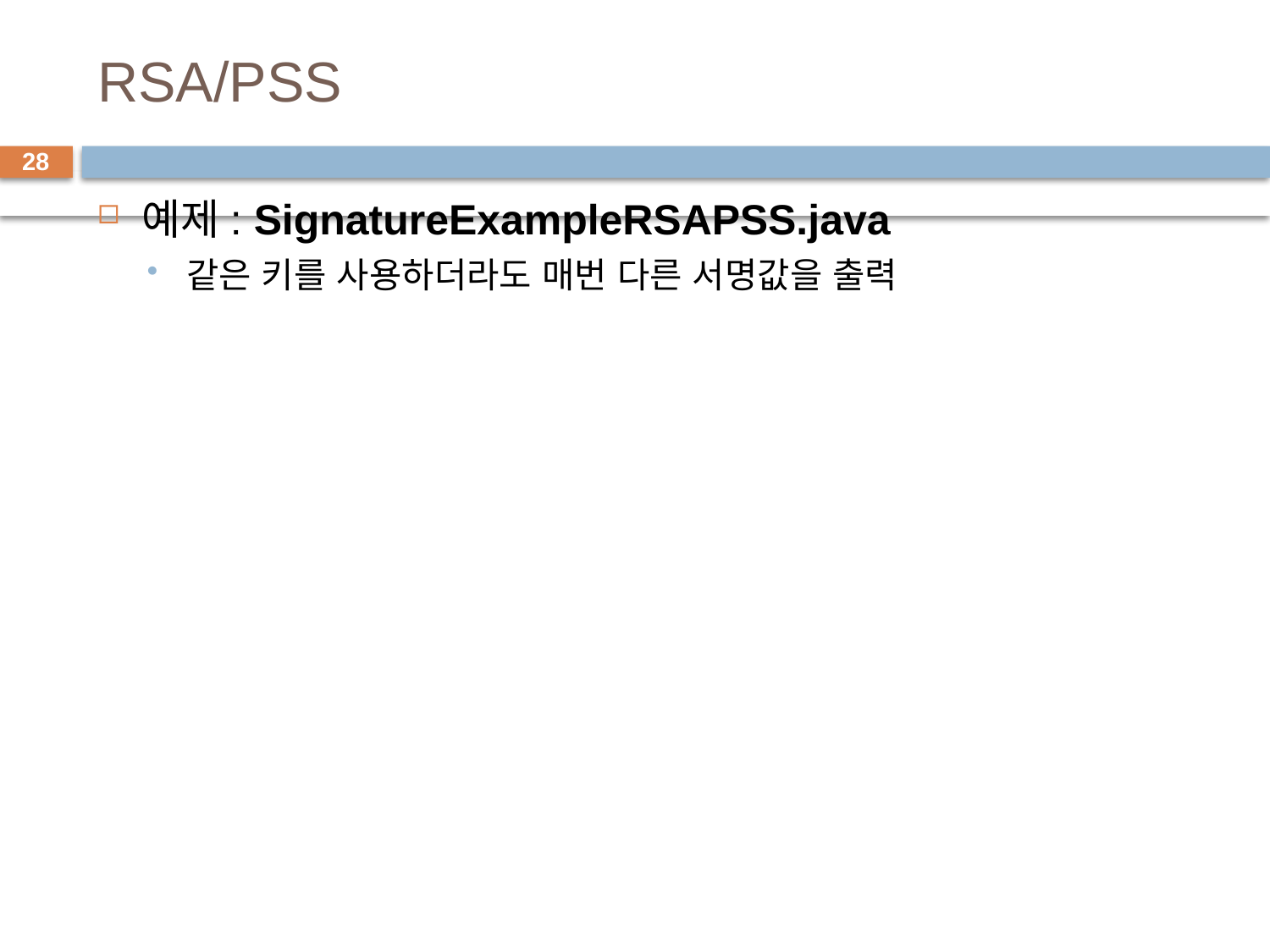

# RSA/PSS
28
예제: SignatureExampleRSAPSS.java
같은 키를 사용하더라도 매번 다른 서명값을 출력
공개키: 30820122300d06092a864886f70d01010105000382010f003082010a0282010100a23fe711474a008dbd258dd1a51ed5010a0f83d5e0a1930f110684e155719ebc88dab47f71b26e88b4c72211b9c5048b169a32241d54283994479dc3e1997b6c2370d7f83c37e8f6832116d439cc56868eb169f2095640abd29261f54e4998a6bc57682a82136e3728896326594b91f254e090ae94ec90f8f4f409165731efe17858113020cba6479fce2e52b0f27f0b4f6c84c73cabcc46968b93762bfa4ef0d9a594fe2122629907af3528a252d6763ecb38e0c974ae1ac74dc20b12df7231b1c1141ea25fe9b979b16f35aa062acc370d72aa31693b75c11b0fc5c1fb191d85055dfe52a5d44f2114bdd7a11934f0a8f761539496a6552003fa7edbc662ed0203010001
개인키: 308204bc020100300d06092a864886f70d0101010500048204a6308204a20201000282010100a23fe711474a008dbd258dd1a51ed5010a0f83d5e0a1930f110684e155719ebc88dab47f71b26e88b4c72211b9c5048b169a32241d54283994479dc3e1997b6c2370d7f83c37e8f6832116d439cc56868eb169f2095640abd29261f54e4998a6bc57682a82136e3728896326594b91f254e090ae94ec90f8f4f409165731efe17858113020cba6479fce2e52b0f27f0b4f6c84c73cabcc46968b93762bfa4ef0d9a594fe2122629907af3528a252d6763ecb38e0c974ae1ac74dc20b12df7231b1c1141ea25fe9b979b16f35aa062acc370d72aa31693b75c11b0fc5c1fb191d85055dfe52a5d44f2114bdd7a11934f0a8f761539496a6552003fa7edbc662ed02030100010282010014b3a69df3c4a3717252da578783f9959a5d046b43b019fd7024aecbb98537c5c2887543559478ba04a6ebd7eb26124054eff3b9dbec22fdc5c7a57f9ac7649215ab8e42e41c16236df3c8dfe748053a41f6ad17eecd0c8f5fdcc196f5183adbfb6803a878d455d9bfd857c84ad87394c1f3ad42394a3ded2604052cce8f5695efee6f595ae6f30bf9a5804f8782839403502ab1286313dd57c8b68bb24b840a706d8fc9b7ad5c3aa7ee933b9a0fab16d8f2fe491ea38cd9157b90a9e9798e65abac65f8ff121d6f88b0af0ac4353919cc3a7e7940f32fc3e915b84881f7f17a8477ccbcc05d07d0b3ff5d376fc86a656b6d114972327e00efebe826b1abe71902818100e085800e4c478f0e9f0494c6ced1126455bd8982fadefc9cba96c66e6a9eaa3b452eb75dbe48661677c7e66b359a3f6fcbd5620abf1345cdc750456e3ceece2d2947c12c03ff60619e194fa64ce93467a49f080d8d2c4df7144b2d0bb74e60ce7d82afc52b14e57c615631d8c5c28f218c4d9d7e8d356f98dd5fe116d965d1f302818100b8ff58fdc22349e46c91357750d4fa13724cc4fa13422e20a7aa26f6b5328c576512a06b510fdeff385e7c4a0768a6801c535c2104aa6896676300263aec6b7726fea195b3a6a0ed6045887677617fd250c8d4ab3b56aef2305814411b21af5ae8d3290852303f0ab7e7a7e440ad7728447283a5e5e3a04ff2a64d2070054f9f028180165470b5fb542aa033a48aff72d64c53fa4b0d801f5f4a147462467df8d0aaf19621dd4ecf7bf7db483273723a348b169d592d951007e4ab60a555226fa0f89479448fabc702011df45164209009a9929d46cbd03d3828d0e80dc9ff1e4e0746c228db3e6ad87b3271a3d6f54e45d96266c7d9601abf33c82a4c3ce0bee2678d02818005d7dae1b8fe10596cac7179e14db8d0606dd852e5c4d35c28af91277db5a90521a622f700ca758aae271dd9e0be07744870c19a31618888279fd2e3623d116fe4056ae925917fc7bfa0b29cbb4c9312fb863c6164306aba2f98b89b0dd65489948d06e0c267cfb5f0f51a3275708530fa687b8c03e4daad6bc6a0ed035cc79502818027bc00f6117c5de8b6bf33fa8b9374cde35fadb7ef4e2e6db2ec5fc7dea4112d613983cc8381ab1374e15c31c3dbf43cafe52696761a51ebabb931f31a966502468334e456a6f0856595730a7c015f4bed826fe035b5ada0ca6ee4f671e59265aa80daa0220935f6d9844268bb6120eaa60cf174fd0c6e44ab6c43abe2c4c97c
평문: 오늘도 별이 바람에 스치운다.
서명문: 829d875834653dc879722f2b9db12393fc0e7e80af53c9f67c8d936a022e3f2bf52800e3823079046d179581dab7b173c3106ac7c50c86616706b97d12bcf26dac64f9d9f42d6a0973e496cb0a26b2259aa8f9b4bcc0bdbfd11183129e479872bc89c832e2d8ed1340ea815e8ec923410de5ba02cfcf592e91af4d9dc9c52d425e74189b8a205ffd150e2e185ffaa6260f99b41afa911d216ca17984695068985031bf927804017ad4a8b4af5fd1cf0e16bb6bb910517da36572271f8b3a02079550d0a5185266ede155e2ff0c2dfda3f87b4d970e6c68c6163396f775771d240503b9a31d198f3f037868296578f959279d2bf51a11274af99807d2639abb65
서명검증 = true

공개키: 30820122300d06092a864886f70d01010105000382010f003082010a0282010100a23fe711474a008dbd258dd1a51ed5010a0f83d5e0a1930f110684e155719ebc88dab47f71b26e88b4c72211b9c5048b169a32241d54283994479dc3e1997b6c2370d7f83c37e8f6832116d439cc56868eb169f2095640abd29261f54e4998a6bc57682a82136e3728896326594b91f254e090ae94ec90f8f4f409165731efe17858113020cba6479fce2e52b0f27f0b4f6c84c73cabcc46968b93762bfa4ef0d9a594fe2122629907af3528a252d6763ecb38e0c974ae1ac74dc20b12df7231b1c1141ea25fe9b979b16f35aa062acc370d72aa31693b75c11b0fc5c1fb191d85055dfe52a5d44f2114bdd7a11934f0a8f761539496a6552003fa7edbc662ed0203010001
개인키: 308204bc020100300d06092a864886f70d0101010500048204a6308204a20201000282010100a23fe711474a008dbd258dd1a51ed5010a0f83d5e0a1930f110684e155719ebc88dab47f71b26e88b4c72211b9c5048b169a32241d54283994479dc3e1997b6c2370d7f83c37e8f6832116d439cc56868eb169f2095640abd29261f54e4998a6bc57682a82136e3728896326594b91f254e090ae94ec90f8f4f409165731efe17858113020cba6479fce2e52b0f27f0b4f6c84c73cabcc46968b93762bfa4ef0d9a594fe2122629907af3528a252d6763ecb38e0c974ae1ac74dc20b12df7231b1c1141ea25fe9b979b16f35aa062acc370d72aa31693b75c11b0fc5c1fb191d85055dfe52a5d44f2114bdd7a11934f0a8f761539496a6552003fa7edbc662ed02030100010282010014b3a69df3c4a3717252da578783f9959a5d046b43b019fd7024aecbb98537c5c2887543559478ba04a6ebd7eb26124054eff3b9dbec22fdc5c7a57f9ac7649215ab8e42e41c16236df3c8dfe748053a41f6ad17eecd0c8f5fdcc196f5183adbfb6803a878d455d9bfd857c84ad87394c1f3ad42394a3ded2604052cce8f5695efee6f595ae6f30bf9a5804f8782839403502ab1286313dd57c8b68bb24b840a706d8fc9b7ad5c3aa7ee933b9a0fab16d8f2fe491ea38cd9157b90a9e9798e65abac65f8ff121d6f88b0af0ac4353919cc3a7e7940f32fc3e915b84881f7f17a8477ccbcc05d07d0b3ff5d376fc86a656b6d114972327e00efebe826b1abe71902818100e085800e4c478f0e9f0494c6ced1126455bd8982fadefc9cba96c66e6a9eaa3b452eb75dbe48661677c7e66b359a3f6fcbd5620abf1345cdc750456e3ceece2d2947c12c03ff60619e194fa64ce93467a49f080d8d2c4df7144b2d0bb74e60ce7d82afc52b14e57c615631d8c5c28f218c4d9d7e8d356f98dd5fe116d965d1f302818100b8ff58fdc22349e46c91357750d4fa13724cc4fa13422e20a7aa26f6b5328c576512a06b510fdeff385e7c4a0768a6801c535c2104aa6896676300263aec6b7726fea195b3a6a0ed6045887677617fd250c8d4ab3b56aef2305814411b21af5ae8d3290852303f0ab7e7a7e440ad7728447283a5e5e3a04ff2a64d2070054f9f028180165470b5fb542aa033a48aff72d64c53fa4b0d801f5f4a147462467df8d0aaf19621dd4ecf7bf7db483273723a348b169d592d951007e4ab60a555226fa0f89479448fabc702011df45164209009a9929d46cbd03d3828d0e80dc9ff1e4e0746c228db3e6ad87b3271a3d6f54e45d96266c7d9601abf33c82a4c3ce0bee2678d02818005d7dae1b8fe10596cac7179e14db8d0606dd852e5c4d35c28af91277db5a90521a622f700ca758aae271dd9e0be07744870c19a31618888279fd2e3623d116fe4056ae925917fc7bfa0b29cbb4c9312fb863c6164306aba2f98b89b0dd65489948d06e0c267cfb5f0f51a3275708530fa687b8c03e4daad6bc6a0ed035cc79502818027bc00f6117c5de8b6bf33fa8b9374cde35fadb7ef4e2e6db2ec5fc7dea4112d613983cc8381ab1374e15c31c3dbf43cafe52696761a51ebabb931f31a966502468334e456a6f0856595730a7c015f4bed826fe035b5ada0ca6ee4f671e59265aa80daa0220935f6d9844268bb6120eaa60cf174fd0c6e44ab6c43abe2c4c97c
평문: 오늘도 별이 바람에 스치운다.
서명문: 02da554201b075edb51e5a74933f121260cc46ed85b871ee6641bf12b2a187b516e7995815ff3412a720cf98a0f29da8d1fccda88ffb613c3a83e7df4df3e97a0e6b925df9d1e3fba2594e6f3f866950ac6feb11634dfeb0ae780312989731ab023dc4e636767e3a5fef1d4a8b9b199e0557fa60efb19c20fe539a2e0e41ce68e7997977f4340430901b86954dc95e3d8b49ad3ce27ac40428fb0148ab2cd331c4415b2085163917418ac7dec1facc9a53198c71608b98d4d16947c2abbf99eb46ad4b3f95cdcb379b4a72ac3a1cf6e4815c56b1881d4943c2ce1a478edee7c8f8297774f77026a65d30a13f67941dbbaf43b58673389ea74b8ec1f612288ea2
서명검증 = true

공개키: 30820122300d06092a864886f70d01010105000382010f003082010a0282010100a23fe711474a008dbd258dd1a51ed5010a0f83d5e0a1930f110684e155719ebc88dab47f71b26e88b4c72211b9c5048b169a32241d54283994479dc3e1997b6c2370d7f83c37e8f6832116d439cc56868eb169f2095640abd29261f54e4998a6bc57682a82136e3728896326594b91f254e090ae94ec90f8f4f409165731efe17858113020cba6479fce2e52b0f27f0b4f6c84c73cabcc46968b93762bfa4ef0d9a594fe2122629907af3528a252d6763ecb38e0c974ae1ac74dc20b12df7231b1c1141ea25fe9b979b16f35aa062acc370d72aa31693b75c11b0fc5c1fb191d85055dfe52a5d44f2114bdd7a11934f0a8f761539496a6552003fa7edbc662ed0203010001
개인키: 308204bc020100300d06092a864886f70d0101010500048204a6308204a20201000282010100a23fe711474a008dbd258dd1a51ed5010a0f83d5e0a1930f110684e155719ebc88dab47f71b26e88b4c72211b9c5048b169a32241d54283994479dc3e1997b6c2370d7f83c37e8f6832116d439cc56868eb169f2095640abd29261f54e4998a6bc57682a82136e3728896326594b91f254e090ae94ec90f8f4f409165731efe17858113020cba6479fce2e52b0f27f0b4f6c84c73cabcc46968b93762bfa4ef0d9a594fe2122629907af3528a252d6763ecb38e0c974ae1ac74dc20b12df7231b1c1141ea25fe9b979b16f35aa062acc370d72aa31693b75c11b0fc5c1fb191d85055dfe52a5d44f2114bdd7a11934f0a8f761539496a6552003fa7edbc662ed02030100010282010014b3a69df3c4a3717252da578783f9959a5d046b43b019fd7024aecbb98537c5c2887543559478ba04a6ebd7eb26124054eff3b9dbec22fdc5c7a57f9ac7649215ab8e42e41c16236df3c8dfe748053a41f6ad17eecd0c8f5fdcc196f5183adbfb6803a878d455d9bfd857c84ad87394c1f3ad42394a3ded2604052cce8f5695efee6f595ae6f30bf9a5804f8782839403502ab1286313dd57c8b68bb24b840a706d8fc9b7ad5c3aa7ee933b9a0fab16d8f2fe491ea38cd9157b90a9e9798e65abac65f8ff121d6f88b0af0ac4353919cc3a7e7940f32fc3e915b84881f7f17a8477ccbcc05d07d0b3ff5d376fc86a656b6d114972327e00efebe826b1abe71902818100e085800e4c478f0e9f0494c6ced1126455bd8982fadefc9cba96c66e6a9eaa3b452eb75dbe48661677c7e66b359a3f6fcbd5620abf1345cdc750456e3ceece2d2947c12c03ff60619e194fa64ce93467a49f080d8d2c4df7144b2d0bb74e60ce7d82afc52b14e57c615631d8c5c28f218c4d9d7e8d356f98dd5fe116d965d1f302818100b8ff58fdc22349e46c91357750d4fa13724cc4fa13422e20a7aa26f6b5328c576512a06b510fdeff385e7c4a0768a6801c535c2104aa6896676300263aec6b7726fea195b3a6a0ed6045887677617fd250c8d4ab3b56aef2305814411b21af5ae8d3290852303f0ab7e7a7e440ad7728447283a5e5e3a04ff2a64d2070054f9f028180165470b5fb542aa033a48aff72d64c53fa4b0d801f5f4a147462467df8d0aaf19621dd4ecf7bf7db483273723a348b169d592d951007e4ab60a555226fa0f89479448fabc702011df45164209009a9929d46cbd03d3828d0e80dc9ff1e4e0746c228db3e6ad87b3271a3d6f54e45d96266c7d9601abf33c82a4c3ce0bee2678d02818005d7dae1b8fe10596cac7179e14db8d0606dd852e5c4d35c28af91277db5a90521a622f700ca758aae271dd9e0be07744870c19a31618888279fd2e3623d116fe4056ae925917fc7bfa0b29cbb4c9312fb863c6164306aba2f98b89b0dd65489948d06e0c267cfb5f0f51a3275708530fa687b8c03e4daad6bc6a0ed035cc79502818027bc00f6117c5de8b6bf33fa8b9374cde35fadb7ef4e2e6db2ec5fc7dea4112d613983cc8381ab1374e15c31c3dbf43cafe52696761a51ebabb931f31a966502468334e456a6f0856595730a7c015f4bed826fe035b5ada0ca6ee4f671e59265aa80daa0220935f6d9844268bb6120eaa60cf174fd0c6e44ab6c43abe2c4c97c
평문: 오늘도 별이 바람에 스치운다.
서명문: 59e1d46d1ea5a301e7e24c8cd637f40f587b43f5830d28cbaba33e1a64aa4156e92bb59ac40878bfb1832916e6c0b6446d9522d42fc044fd89649eb7b510d555573ba9bbf993fa7cb8d07db0b9d8aabf208cbba020b6ca8d484e510aaea4a04b41dabd86df5224d63113bd637625cf2e24d53ec47ad02f61cb0ab0822ad6606ed24f7189429e318b8d6be9246a3954575b030459e733d18b9ca1d521d774003a8090203ed8acc20fc33fdfd91f66a3723ff85d29d3c9c1df98e9c0b0b8050ffac666b0a31e51b66c27b1f3b440bd728ebf6c54b3edf53ea234bd22976342d2dda4f033bf97906c3b4ca17f1d7739c31503fd81edf828e85f82c7d7604384db10
서명검증 = true